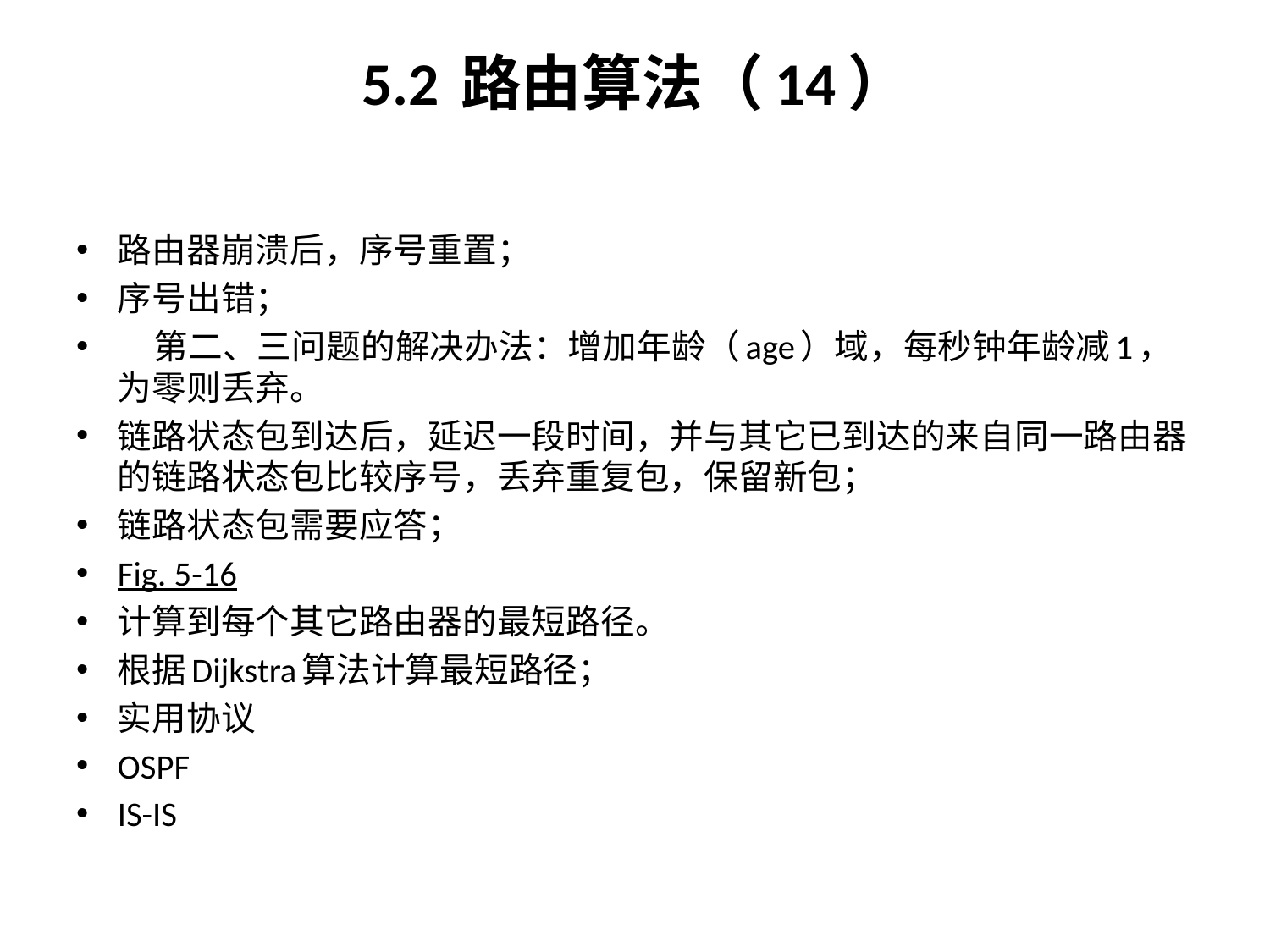

# 5.2	路由算法（14）
路由器崩溃后，序号重置；
序号出错；
    第二、三问题的解决办法：增加年龄（age）域，每秒钟年龄减1，为零则丢弃。
链路状态包到达后，延迟一段时间，并与其它已到达的来自同一路由器的链路状态包比较序号，丢弃重复包，保留新包；
链路状态包需要应答；
Fig. 5-16
计算到每个其它路由器的最短路径。
根据Dijkstra算法计算最短路径；
实用协议
OSPF
IS-IS